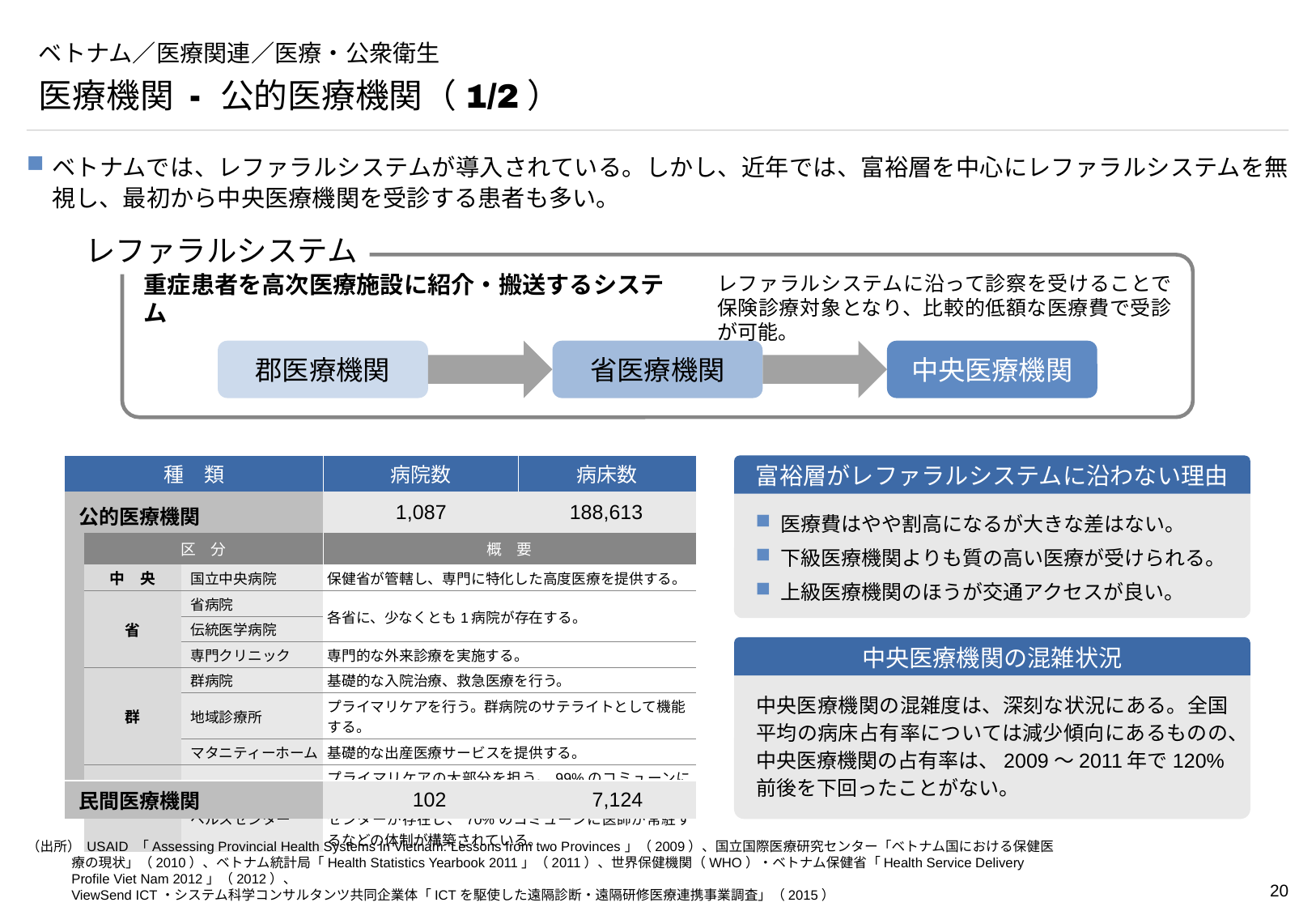

# ベトナム／医療関連／医療・公衆衛生
医療機関 - 公的医療機関（1/2）
ベトナムでは、レファラルシステムが導入されている。しかし、近年では、富裕層を中心にレファラルシステムを無視し、最初から中央医療機関を受診する患者も多い。
レファラルシステム

重症患者を高次医療施設に紹介・搬送するシステム
レファラルシステムに沿って診察を受けることで保険診療対象となり、比較的低額な医療費で受診が可能。
省医療機関
郡医療機関

中央医療機関
| 種　類 | 病院数 | 病床数 |
| --- | --- | --- |
| 公的医療機関 | 1,087 | 188,613 |
富裕層がレファラルシステムに沿わない理由
医療費はやや割高になるが大きな差はない。
下級医療機関よりも質の高い医療が受けられる。
上級医療機関のほうが交通アクセスが良い。
| 区　分 |  | 概　要 |
| --- | --- | --- |
| 中　央 | 国立中央病院 | 保健省が管轄し、専門に特化した高度医療を提供する。 |
| 省 | 省病院 | 各省に、少なくとも1病院が存在する。 |
|  | 伝統医学病院 |  |
|  | 専門クリニック | 専門的な外来診療を実施する。 |
| 群 | 群病院 | 基礎的な入院治療、救急医療を行う。 |
|  | 地域診療所 | プライマリケアを行う。群病院のサテライトとして機能する。 |
|  | マタニティーホーム | 基礎的な出産医療サービスを提供する。 |
| コミューン | コミューン ヘルスセンター | プライマリケアの大部分を担う。99%のコミューンにヘルス センターが存在し、70%のコミューンに医師が常駐するなどの体制が構築されている。 |
中央医療機関の混雑状況
中央医療機関の混雑度は、深刻な状況にある。全国平均の病床占有率については減少傾向にあるものの、中央医療機関の占有率は、2009～2011年で120%前後を下回ったことがない。
| 民間医療機関 | 102 | 7,124 |
| --- | --- | --- |
（出所） USAID 「Assessing Provincial Health Systems in Vietnam: Lessons from two Provinces」（2009）、国立国際医療研究センター「ベトナム国における保健医療の現状」（2010）、ベトナム統計局「Health Statistics Yearbook 2011」（2011）、世界保健機関（WHO）・ベトナム保健省「Health Service Delivery Profile Viet Nam 2012」（2012）、
ViewSend ICT・システム科学コンサルタンツ共同企業体「ICTを駆使した遠隔診断・遠隔研修医療連携事業調査」（2015）